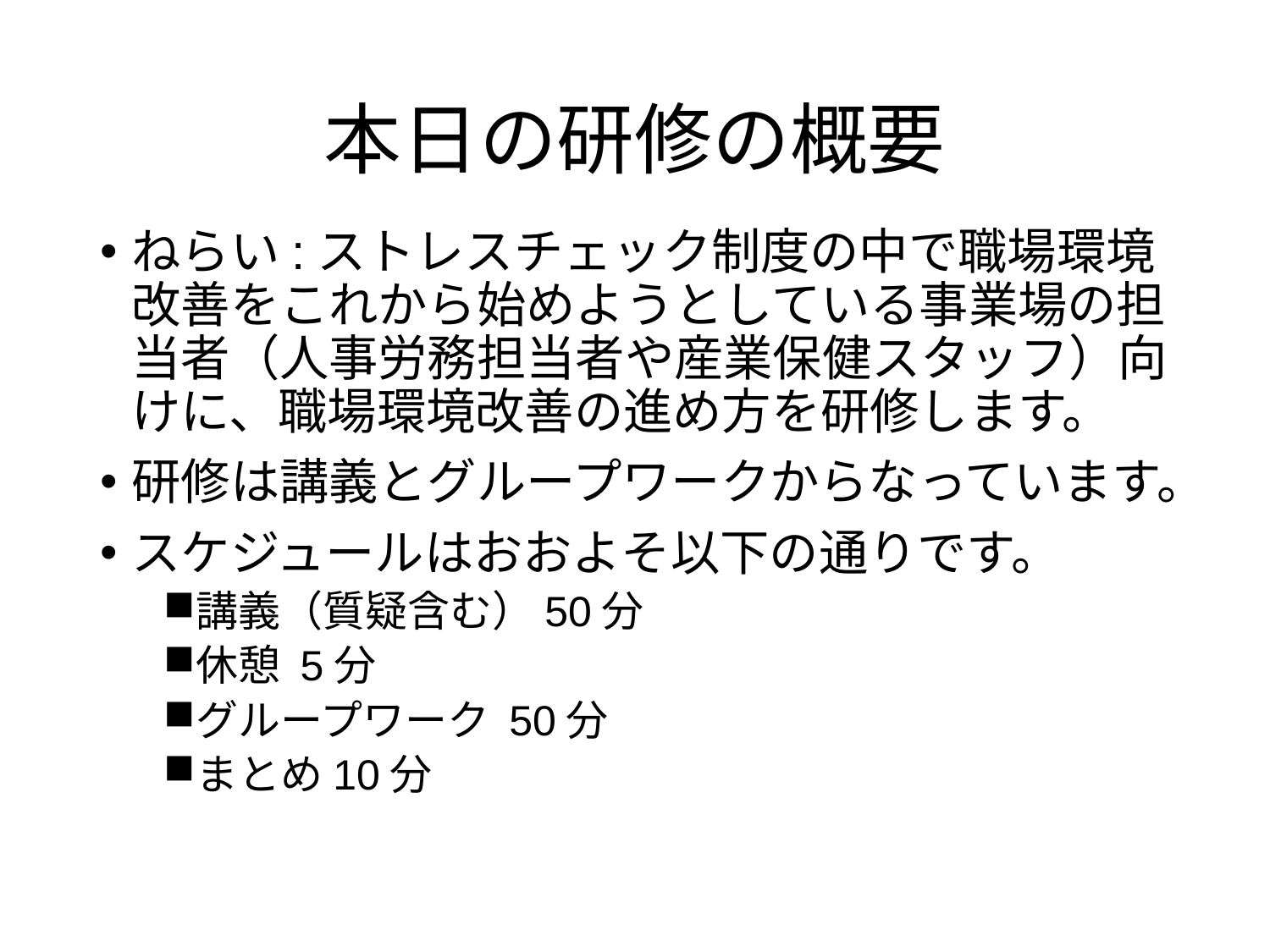

# 本日の研修の概要
ねらい:ストレスチェック制度の中で職場環境改善をこれから始めようとしている事業場の担当者（人事労務担当者や産業保健スタッフ）向けに、職場環境改善の進め方を研修します。
研修は講義とグループワークからなっています。
スケジュールはおおよそ以下の通りです。
講義（質疑含む）50分
休憩 5分
グループワーク 50分
まとめ10分